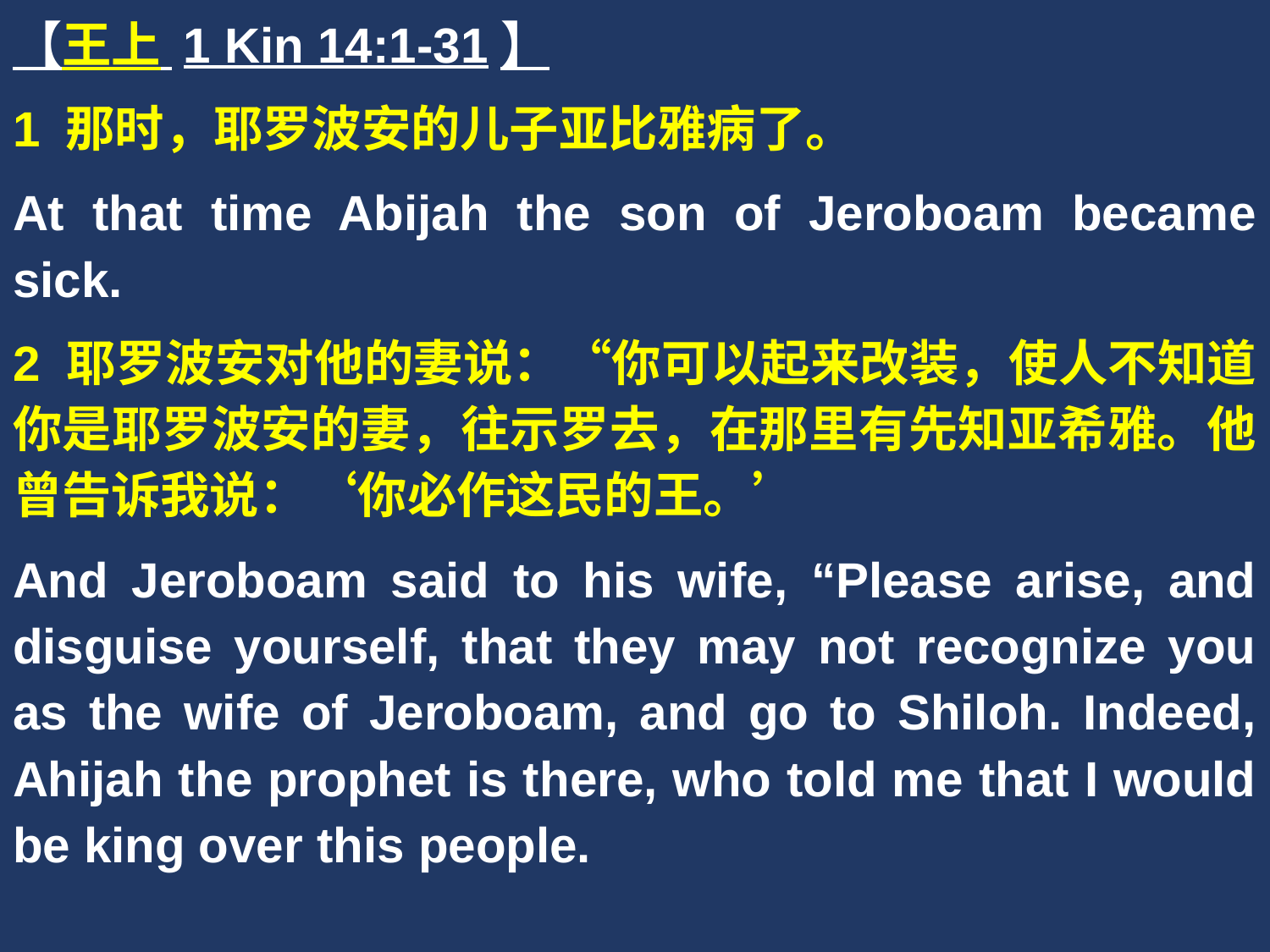

【王上 1 Kin 14:1-31】
1 那时，耶罗波安的儿子亚比雅病了。
At that time Abijah the son of Jeroboam became sick.
2 耶罗波安对他的妻说：“你可以起来改装，使人不知道你是耶罗波安的妻，往示罗去，在那里有先知亚希雅。他曾告诉我说：‘你必作这民的王。’
And Jeroboam said to his wife, “Please arise, and disguise yourself, that they may not recognize you as the wife of Jeroboam, and go to Shiloh. Indeed, Ahijah the prophet is there, who told me that I would be king over this people.